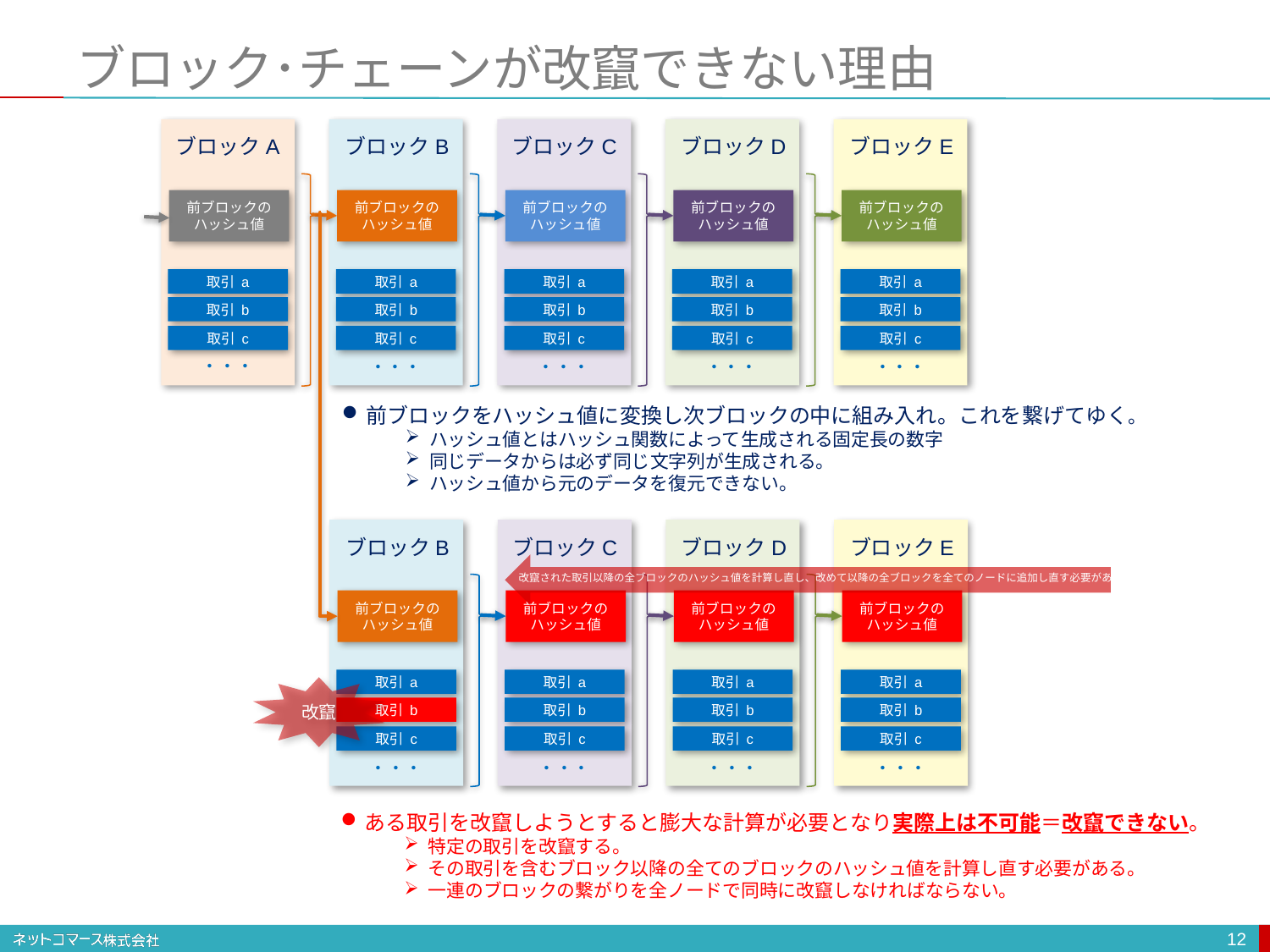

# ブロック･チェーンが改竄できない理由

ブロックB
取引 a
取引 b
取引 c
・・・

ブロックC
ブロックD
ブロックE

前ブロックの
ハッシュ値
前ブロックの
ハッシュ値
前ブロックの
ハッシュ値
取引 a
取引 a
取引 a
取引 b
取引 b
取引 b
取引 c
取引 c
取引 c
・・・
・・・
・・・
ブロックA

前ブロックの
ハッシュ値
前ブロックの
ハッシュ値

ブロックB
ブロックC
ブロックD
ブロックE

前ブロックの
ハッシュ値
前ブロックの
ハッシュ値
前ブロックの
ハッシュ値
前ブロックの
ハッシュ値
取引 a
取引 a
取引 a
取引 a
改竄
取引 b
取引 b
取引 b
取引 b
取引 c
取引 c
取引 c
取引 c
・・・
・・・
・・・
・・・
取引 a
取引 b
取引 c
・・・
前ブロックをハッシュ値に変換し次ブロックの中に組み入れ。これを繋げてゆく。
ハッシュ値とはハッシュ関数によって生成される固定長の数字
同じデータからは必ず同じ文字列が生成される。
ハッシュ値から元のデータを復元できない。

改竄された取引以降の全ブロックのハッシュ値を計算し直し、改めて以降の全ブロックを全てのノードに追加し直す必要がある。
ある取引を改竄しようとすると膨大な計算が必要となり実際上は不可能＝改竄できない。
特定の取引を改竄する。
その取引を含むブロック以降の全てのブロックのハッシュ値を計算し直す必要がある。
一連のブロックの繋がりを全ノードで同時に改竄しなければならない。
12